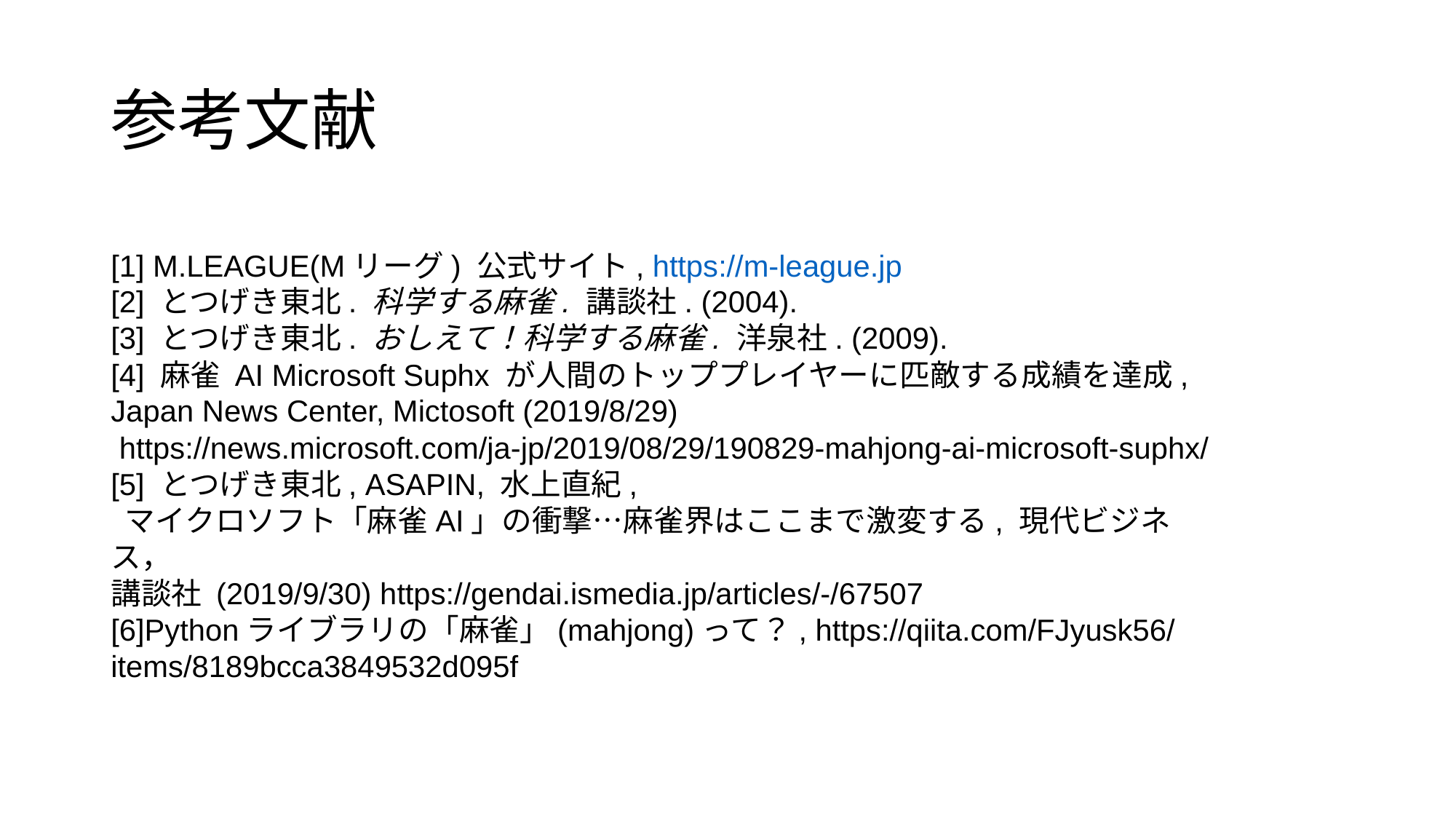

# 参考文献

[1] M.LEAGUE(Mリーグ) 公式サイト, https://m-league.jp
[2] とつげき東北. 科学する麻雀. 講談社. (2004).
[3] とつげき東北. おしえて！科学する麻雀. 洋泉社. (2009).
[4] 麻雀 AI Microsoft Suphx が人間のトッププレイヤーに匹敵する成績を達成,
Japan News Center, Mictosoft (2019/8/29)
 https://news.microsoft.com/ja-jp/2019/08/29/190829-mahjong-ai-microsoft-suphx/
[5] とつげき東北, ASAPIN, 水上直紀,
 マイクロソフト「麻雀AI」の衝撃…麻雀界はここまで激変する, 現代ビジネス，
講談社 (2019/9/30) https://gendai.ismedia.jp/articles/-/67507
[6]Pythonライブラリの「麻雀」(mahjong)って？, https://qiita.com/FJyusk56/ items/8189bcca3849532d095f